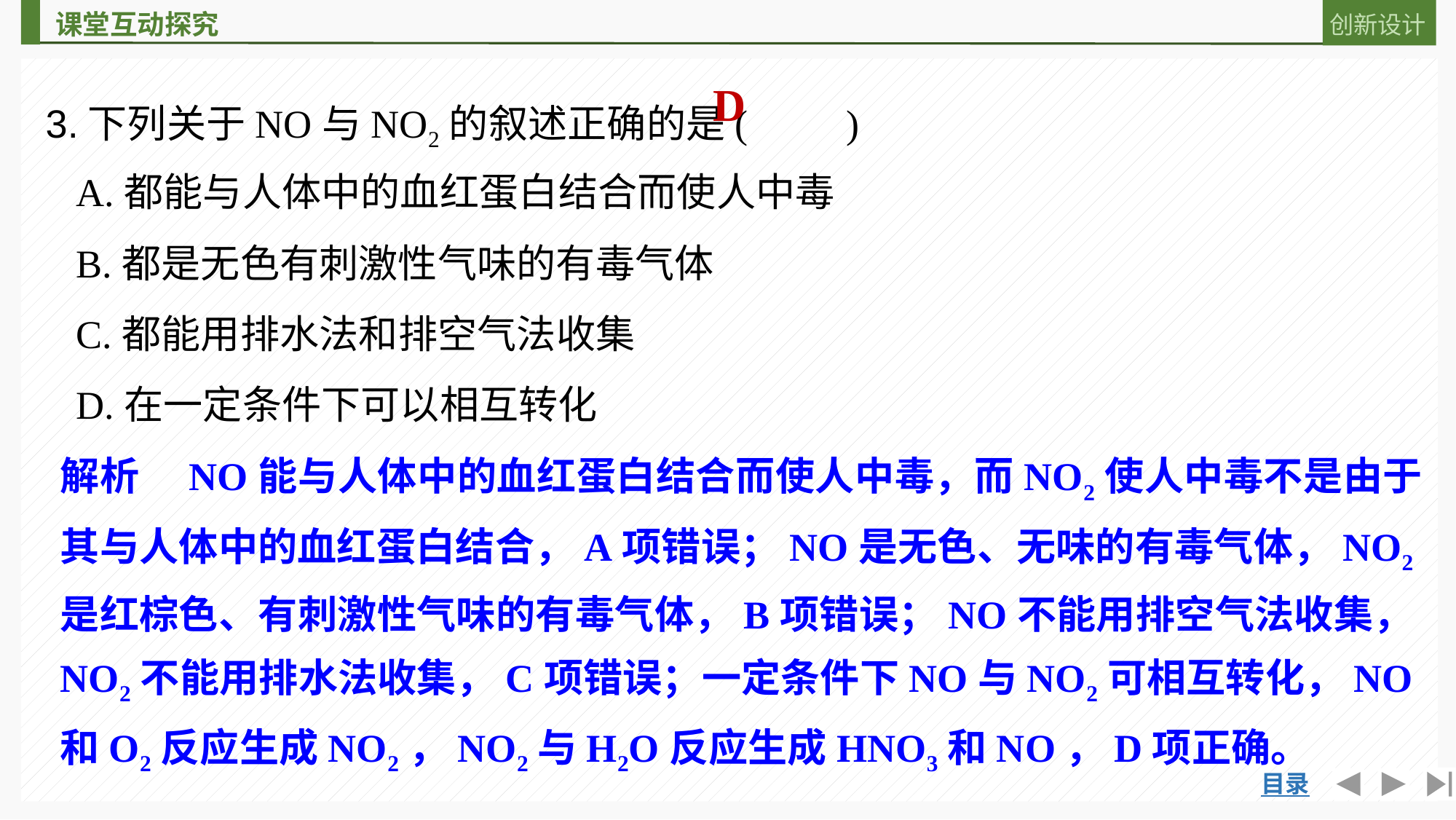

3.下列关于NO与NO2的叙述正确的是(　　)
D
A.都能与人体中的血红蛋白结合而使人中毒
B.都是无色有刺激性气味的有毒气体
C.都能用排水法和排空气法收集
D.在一定条件下可以相互转化
解析　NO能与人体中的血红蛋白结合而使人中毒，而NO2使人中毒不是由于其与人体中的血红蛋白结合，A项错误；NO是无色、无味的有毒气体，NO2是红棕色、有刺激性气味的有毒气体，B项错误；NO不能用排空气法收集，NO2不能用排水法收集，C项错误；一定条件下NO与NO2可相互转化，NO和O2反应生成NO2，NO2与H2O反应生成HNO3和NO，D项正确。